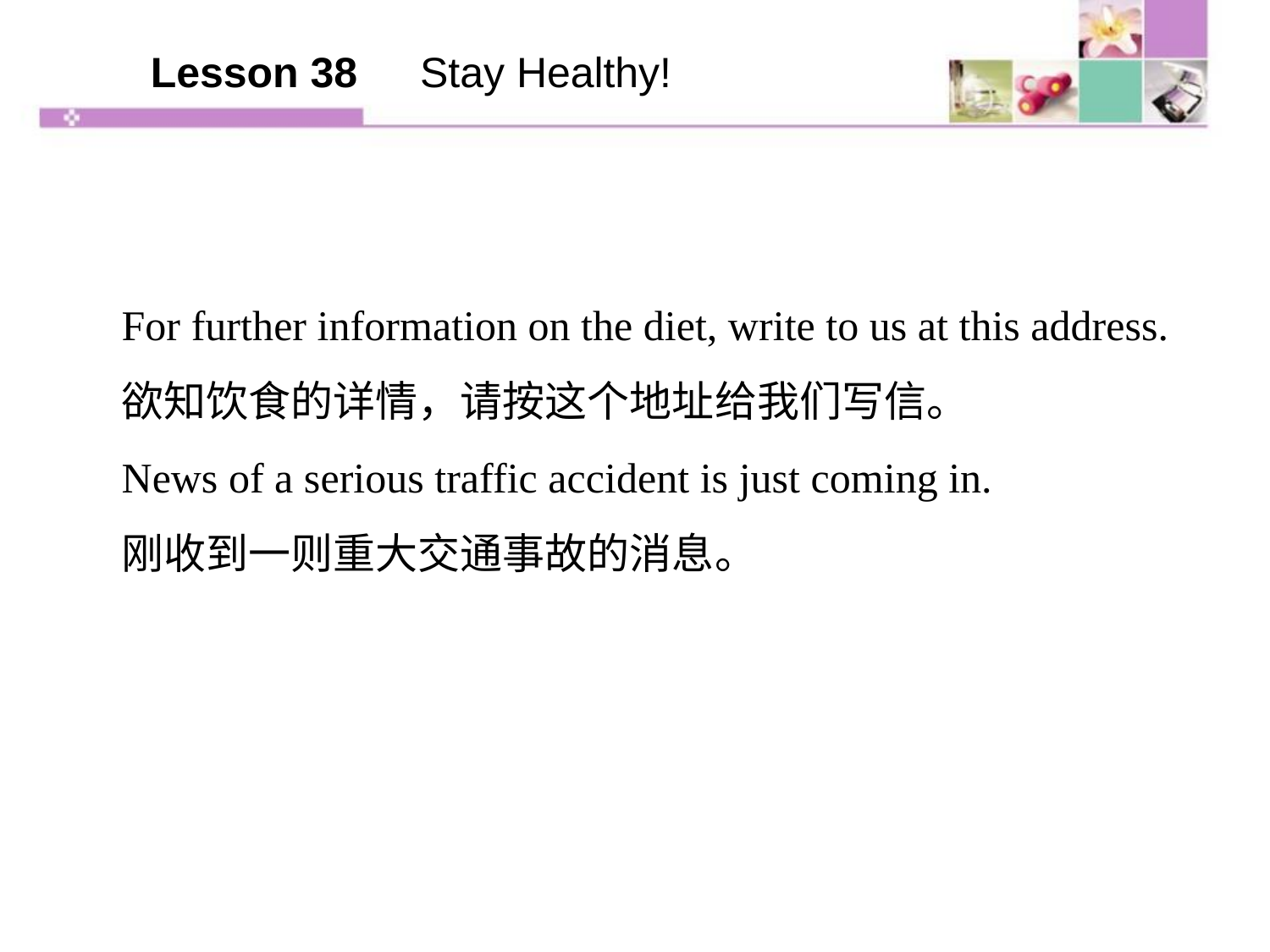

Lesson 38　Stay Healthy!
For further information on the diet, write to us at this address.
欲知饮食的详情，请按这个地址给我们写信。
News of a serious traffic accident is just coming in.
刚收到一则重大交通事故的消息。